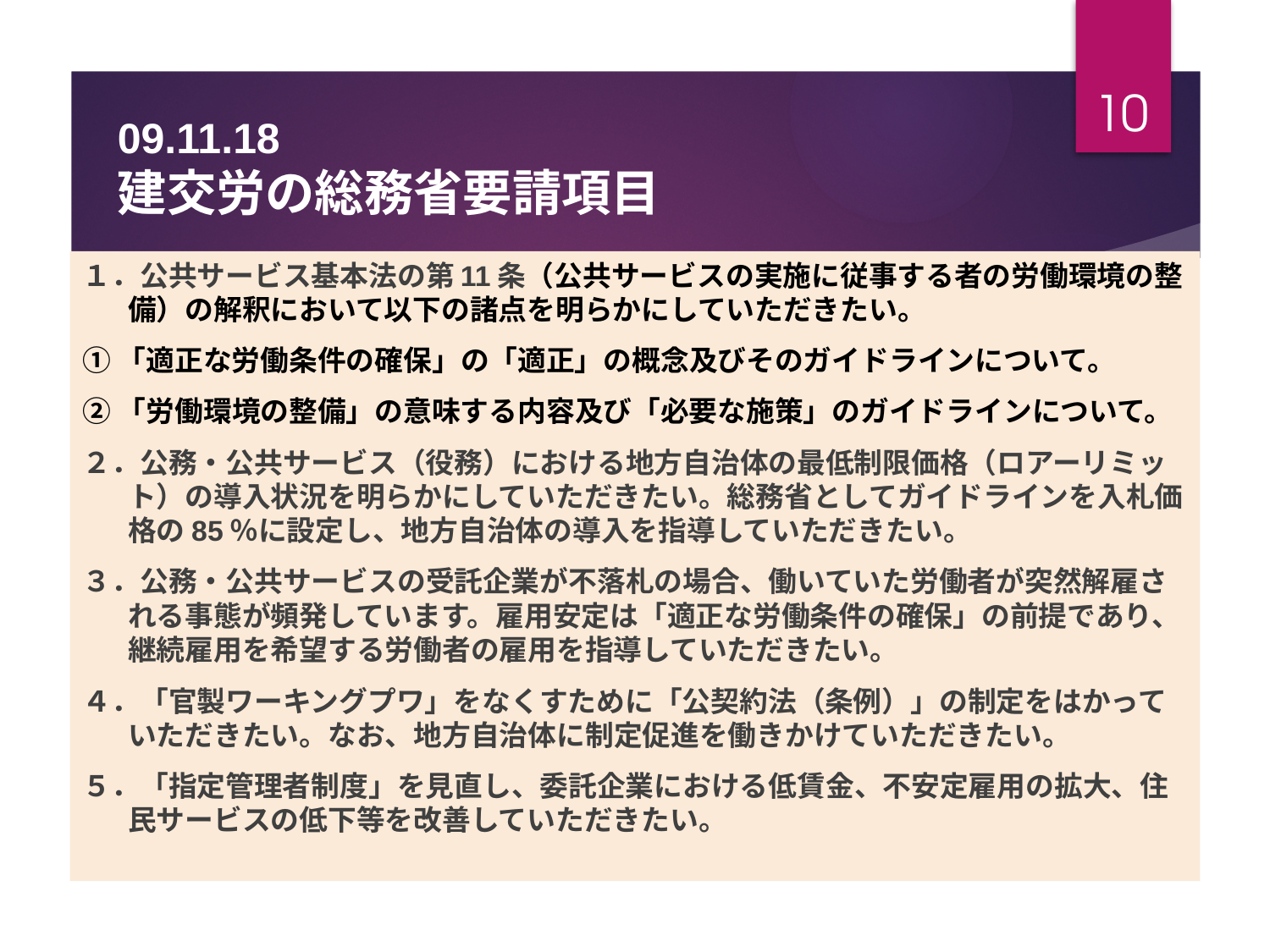

10
# 09.11.18 建交労の総務省要請項目
１．公共サービス基本法の第11条（公共サービスの実施に従事する者の労働環境の整備）の解釈において以下の諸点を明らかにしていただきたい。
①「適正な労働条件の確保」の「適正」の概念及びそのガイドラインについて。
②「労働環境の整備」の意味する内容及び「必要な施策」のガイドラインについて。
２．公務・公共サービス（役務）における地方自治体の最低制限価格（ロアーリミット）の導入状況を明らかにしていただきたい。総務省としてガイドラインを入札価格の85％に設定し、地方自治体の導入を指導していただきたい。
３．公務・公共サービスの受託企業が不落札の場合、働いていた労働者が突然解雇される事態が頻発しています。雇用安定は「適正な労働条件の確保」の前提であり、継続雇用を希望する労働者の雇用を指導していただきたい。
４．「官製ワーキングプワ」をなくすために「公契約法（条例）」の制定をはかっていただきたい。なお、地方自治体に制定促進を働きかけていただきたい。
５．「指定管理者制度」を見直し、委託企業における低賃金、不安定雇用の拡大、住民サービスの低下等を改善していただきたい。